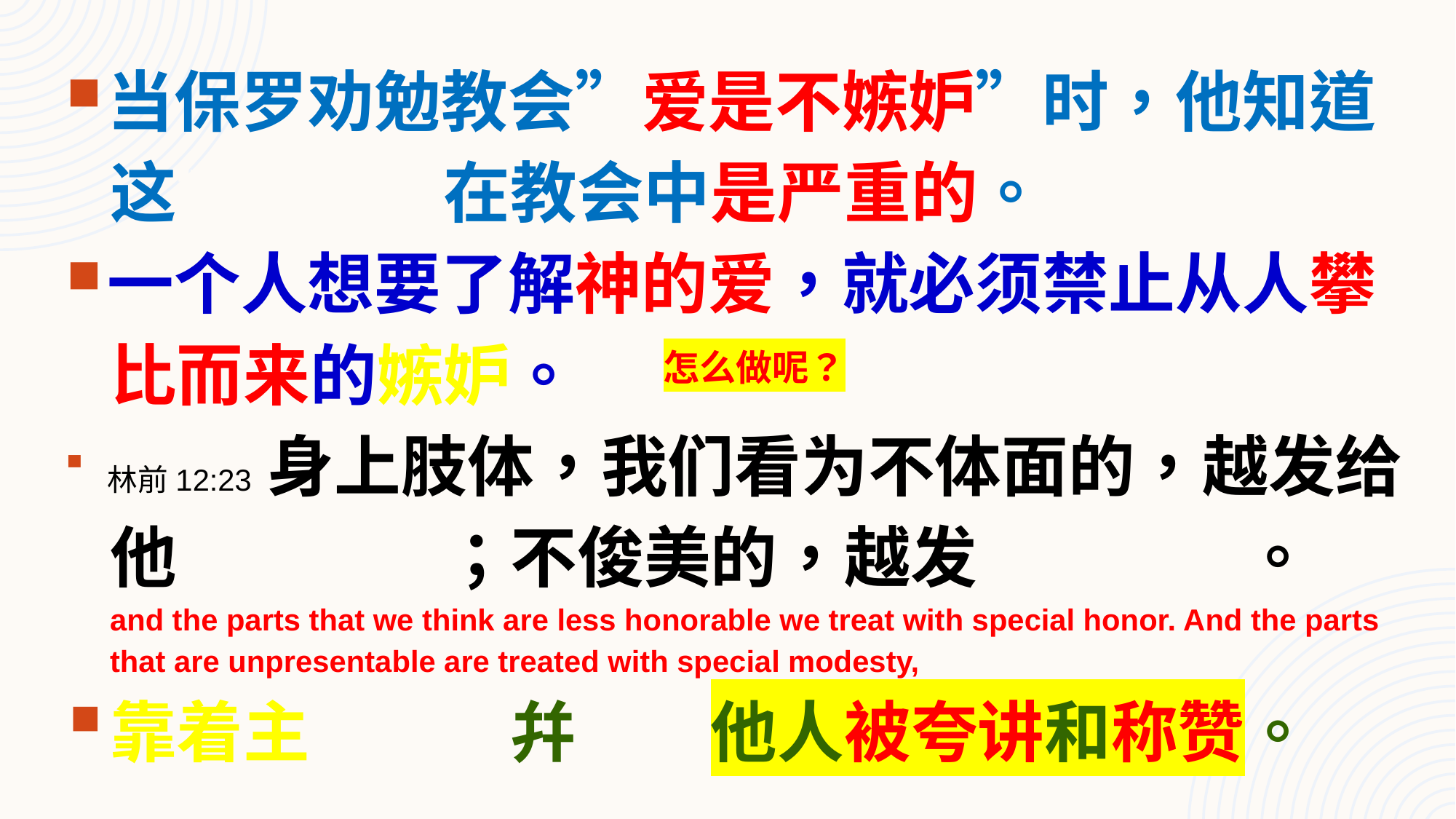

当保罗劝勉教会”爱是不嫉妒”时，他知道
这嫉妒问题在教会中是严重的。
一个人想要了解神的爱，就必须禁止从人攀
比而来的嫉妒。
林前12:23 身上肢体，我们看为不体面的，越发给
他加上体面；不俊美的，越发得着俊美。
and the parts that we think are less honorable we treat with special honor. And the parts that are unpresentable are treated with special modesty,
靠着主欢喜听幷爱说他人被夸讲和称赞。
怎么做呢？